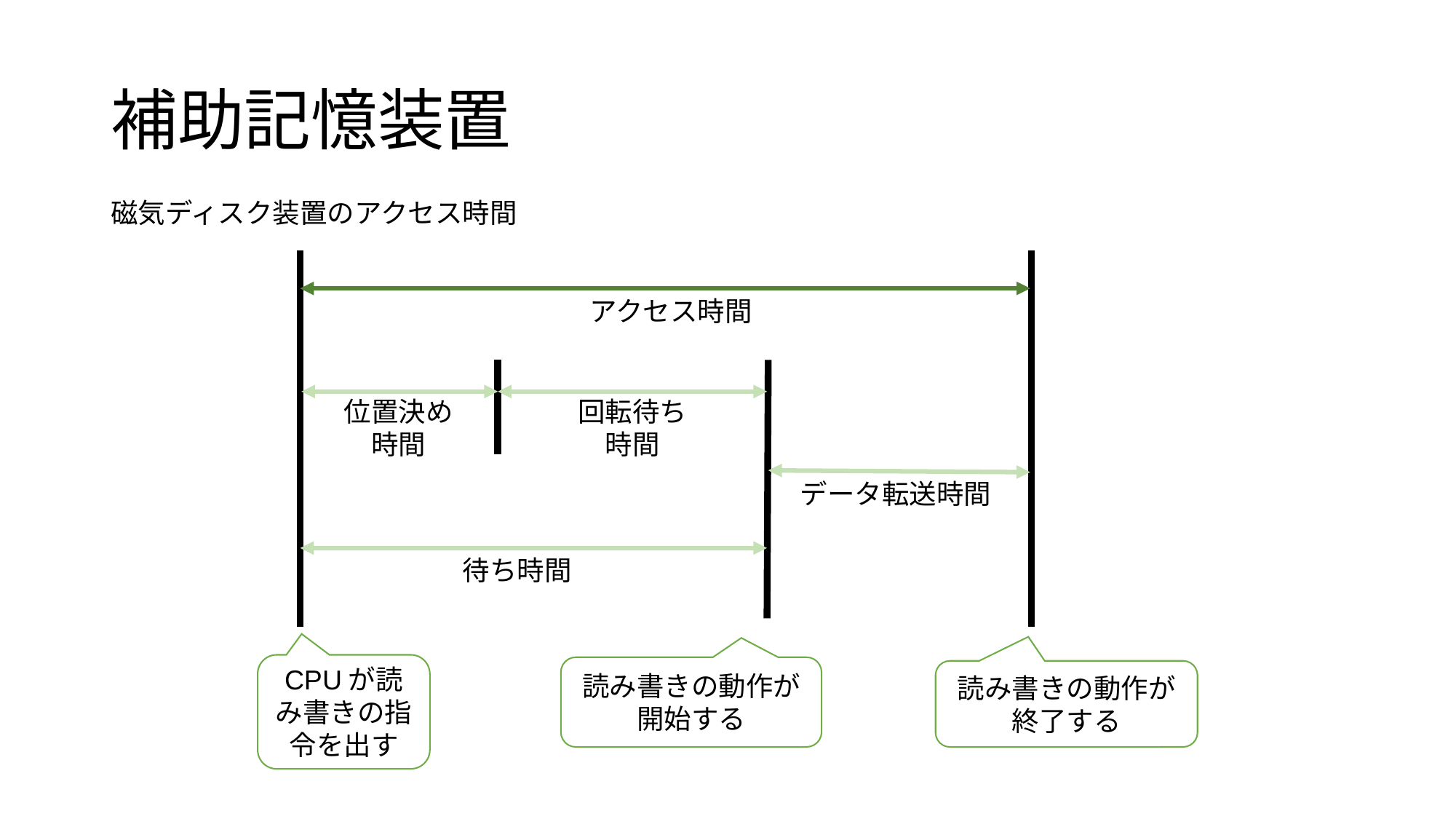

# 補助記憶装置
磁気ディスク装置のアクセス時間
アクセス時間
位置決め
時間
回転待ち
時間
データ転送時間
待ち時間
CPUが読み書きの指令を出す
読み書きの動作が開始する
読み書きの動作が終了する